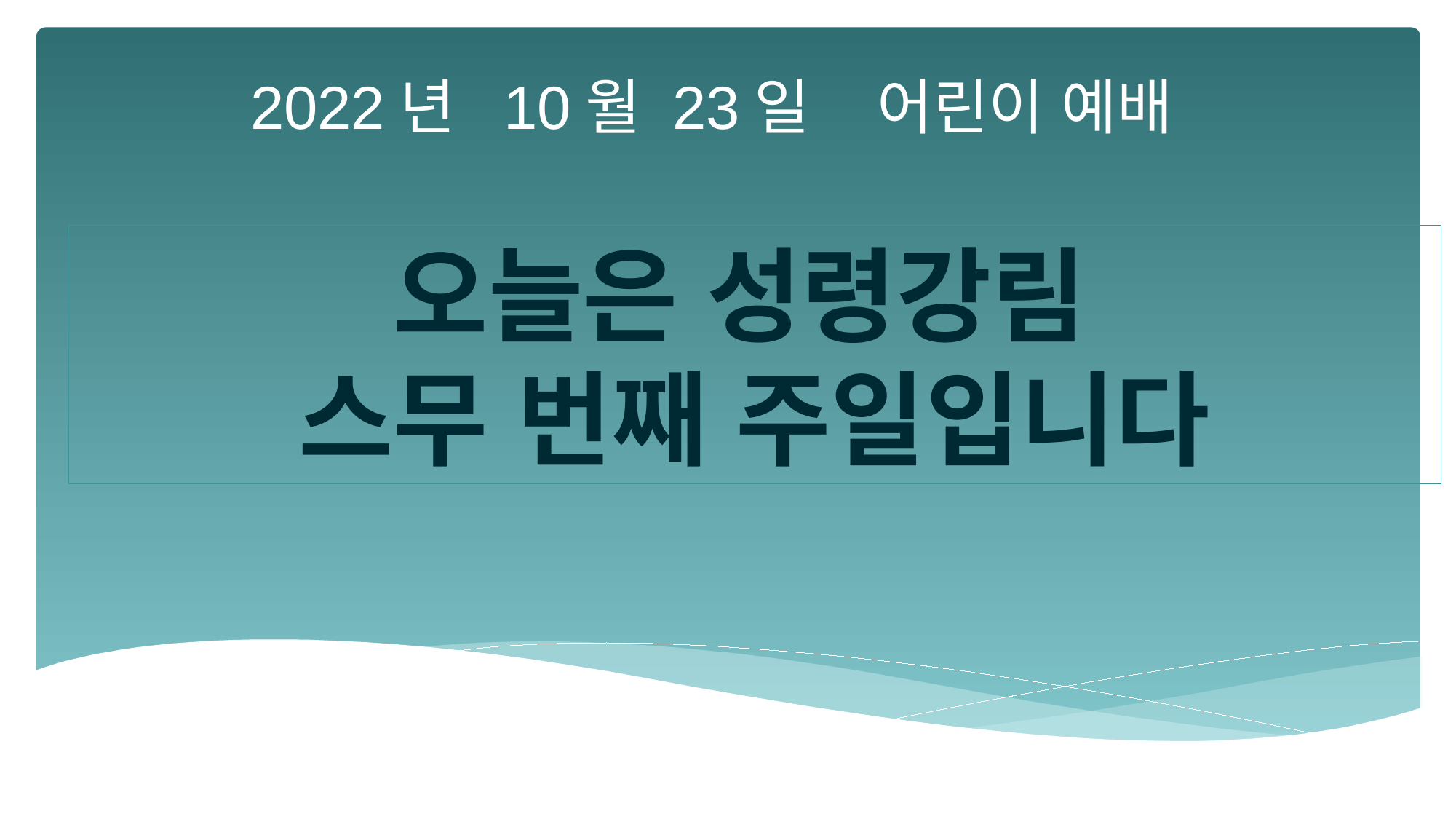

2022년  10월 23일    어린이 예배
오늘은 성령강림
스무 번째 주일입니다